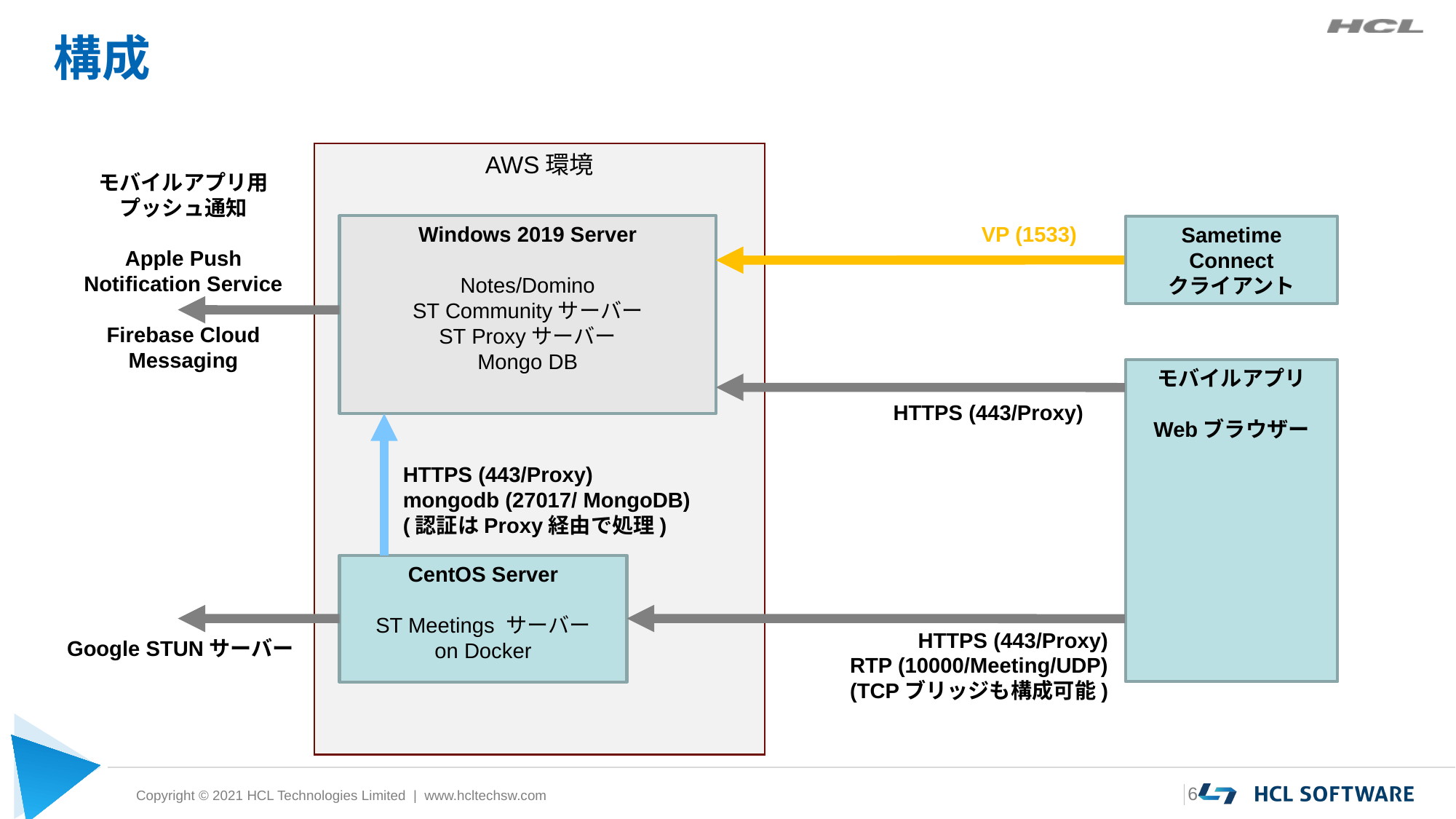

# 構成

AWS環境
モバイルアプリ用
プッシュ通知

Apple Push Notification Service

Firebase Cloud Messaging
Windows 2019 Server

Notes/Domino
ST Communityサーバー
ST Proxyサーバー
Mongo DB
VP (1533)
Sametime
Connect
クライアント
モバイルアプリ

Webブラウザー
HTTPS (443/Proxy)
HTTPS (443/Proxy)
mongodb (27017/ MongoDB)
(認証はProxy経由で処理)
CentOS Server

ST Meetings サーバー
on Docker
HTTPS (443/Proxy)
RTP (10000/Meeting/UDP)
(TCPブリッジも構成可能)
Google STUNサーバー